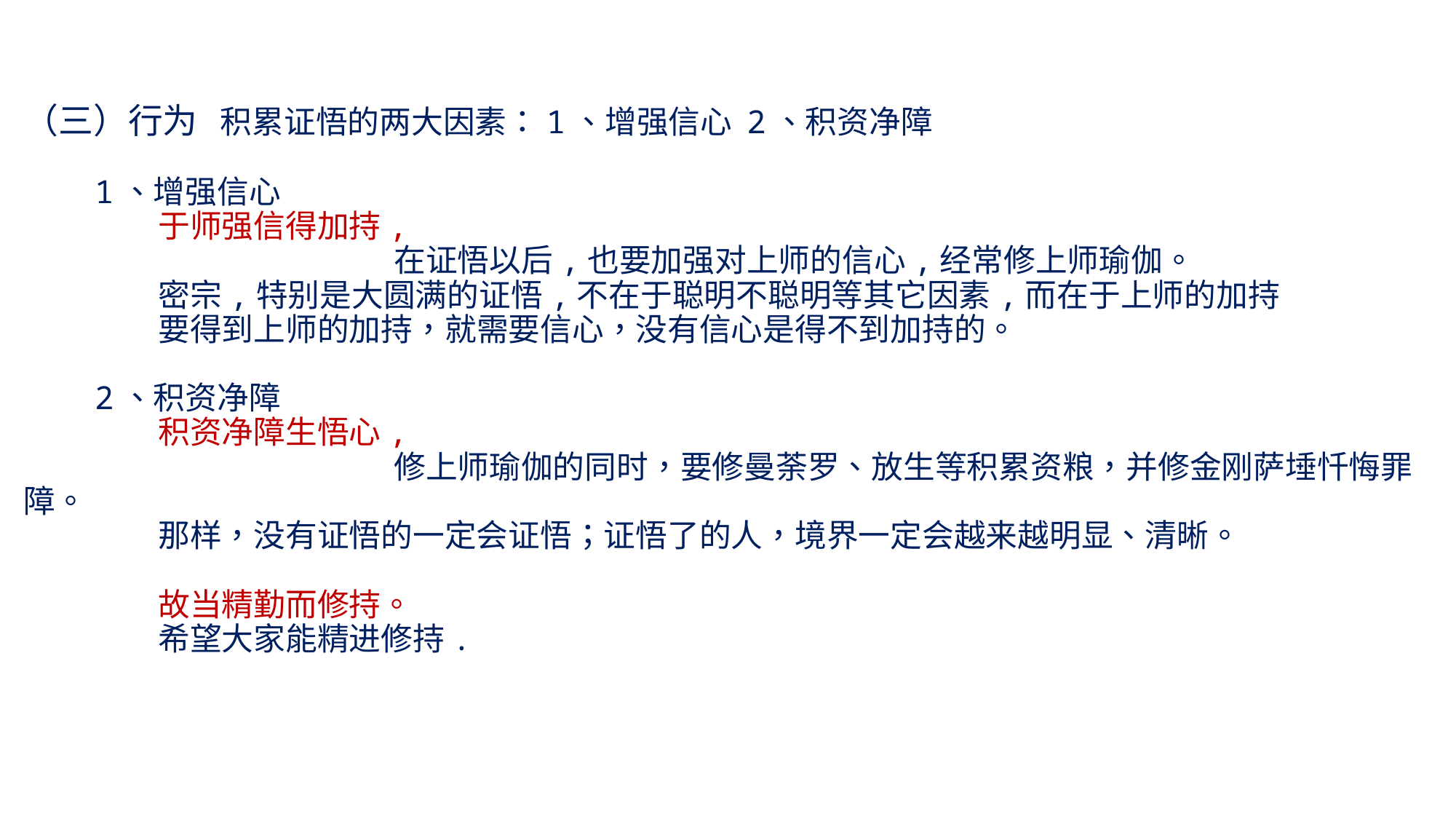

# （三）行为   积累证悟的两大因素：1、增强信心 2、积资净障 1、增强信心 于师强信得加持, 在证悟以后,也要加强对上师的信心,经常修上师瑜伽。 密宗,特别是大圆满的证悟,不在于聪明不聪明等其它因素,而在于上师的加持 要得到上师的加持，就需要信心，没有信心是得不到加持的。 2、积资净障 积资净障生悟心, 修上师瑜伽的同时，要修曼荼罗、放生等积累资粮，并修金刚萨埵忏悔罪障。 那样，没有证悟的一定会证悟；证悟了的人，境界一定会越来越明显、清晰。 故当精勤而修持。 希望大家能精进修持.